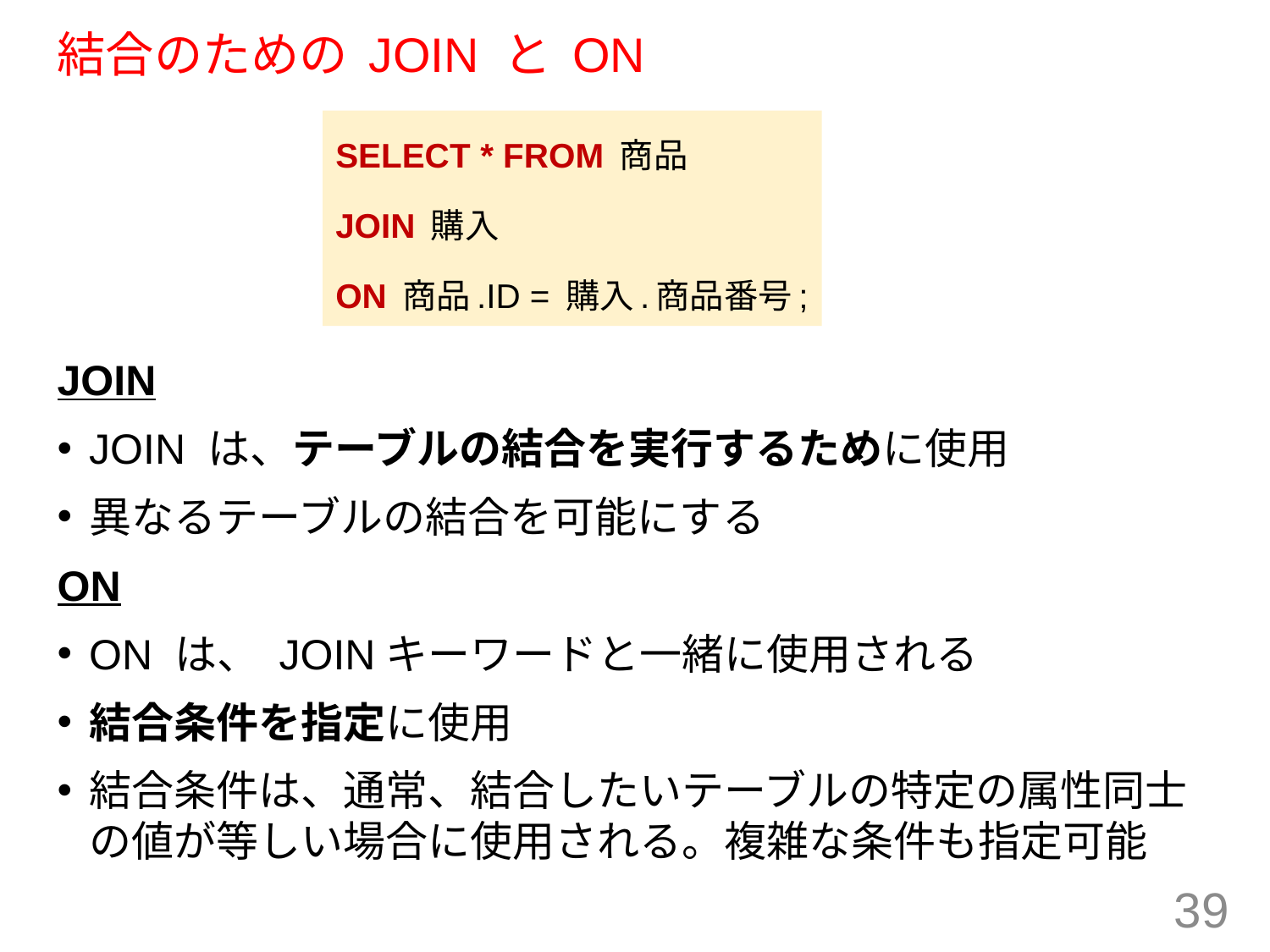

# 結合のための JOIN と ON
SELECT * FROM 商品
JOIN 購入
ON 商品.ID = 購入.商品番号;

JOIN
JOIN は、テーブルの結合を実行するために使用
異なるテーブルの結合を可能にする
ON
ON は、 JOINキーワードと一緒に使用される
結合条件を指定に使用
結合条件は、通常、結合したいテーブルの特定の属性同士の値が等しい場合に使用される。複雑な条件も指定可能
39